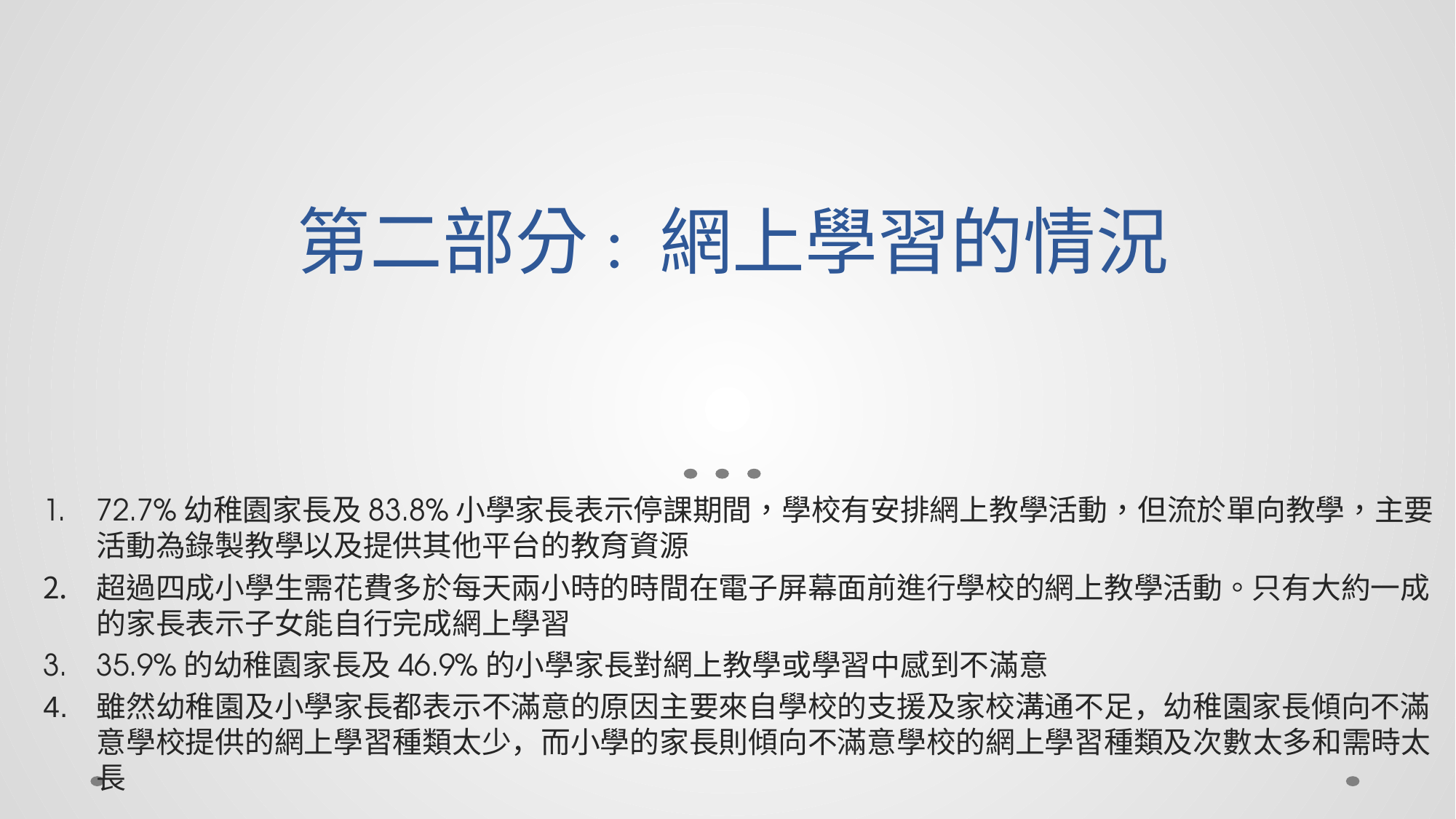

# 第二部分: 網上學習的情況
72.7%幼稚園家長及83.8%小學家長表示停課期間，學校有安排網上教學活動，但流於單向教學，主要活動為錄製教學以及提供其他平台的教育資源
超過四成小學生需花費多於每天兩小時的時間在電子屏幕面前進行學校的網上教學活動。只有大約一成的家長表示子女能自行完成網上學習
35.9%的幼稚園家長及46.9%的小學家長對網上教學或學習中感到不滿意
雖然幼稚園及小學家長都表示不滿意的原因主要來自學校的支援及家校溝通不足，幼稚園家長傾向不滿意學校提供的網上學習種類太少，而小學的家長則傾向不滿意學校的網上學習種類及次數太多和需時太長